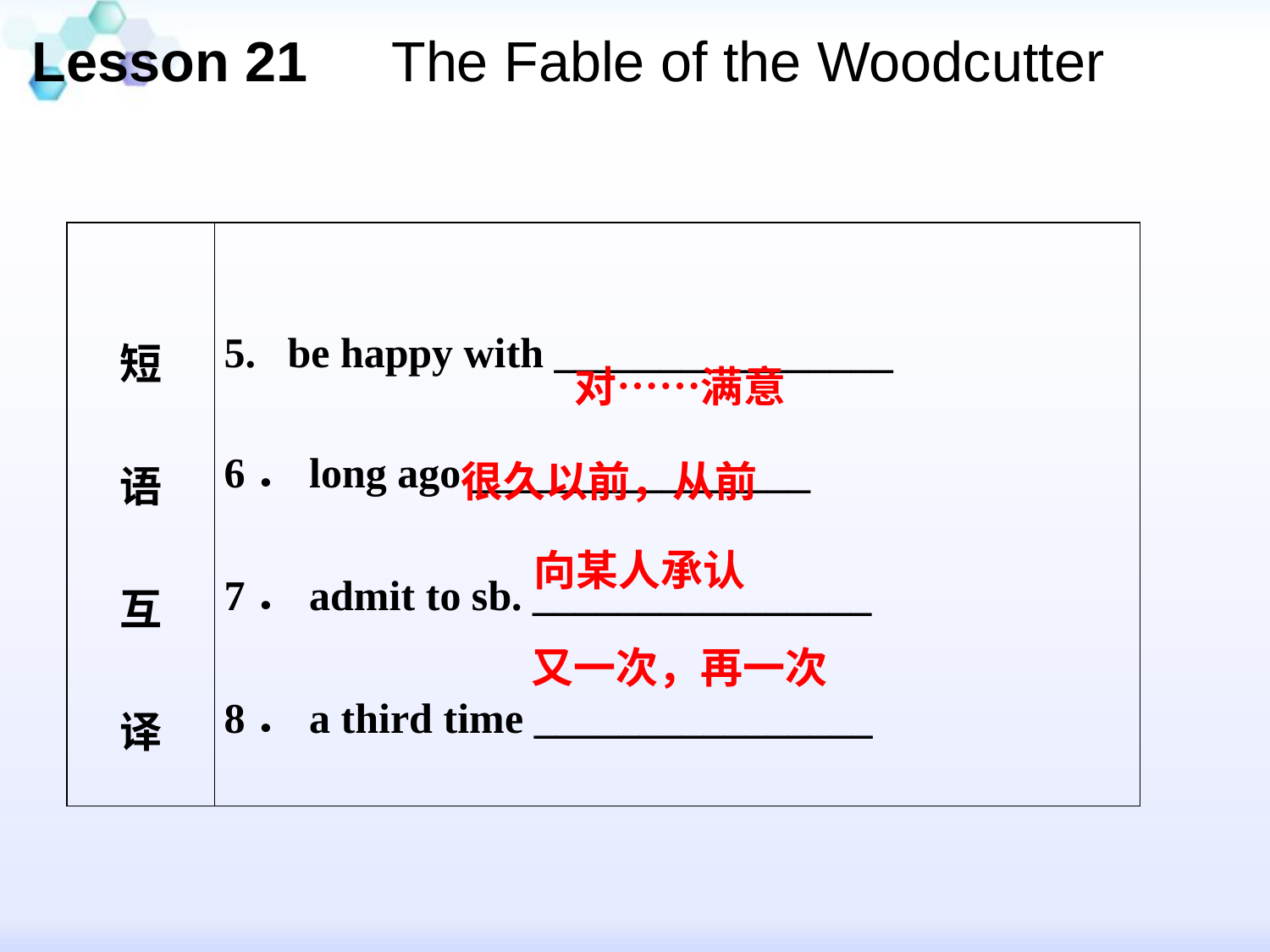

Lesson 21　The Fable of the Woodcutter
#
| 短 语 互 译 | 5. be happy with \_\_\_\_\_\_\_\_\_\_\_\_\_\_\_\_ 6．long ago \_\_\_\_\_\_\_\_\_\_\_\_\_\_\_\_ 7．admit to sb. \_\_\_\_\_\_\_\_\_\_\_\_\_\_\_\_ 8．a third time \_\_\_\_\_\_\_\_\_\_\_\_\_\_\_\_ |
| --- | --- |
对……满意
很久以前，从前
向某人承认
又一次，再一次